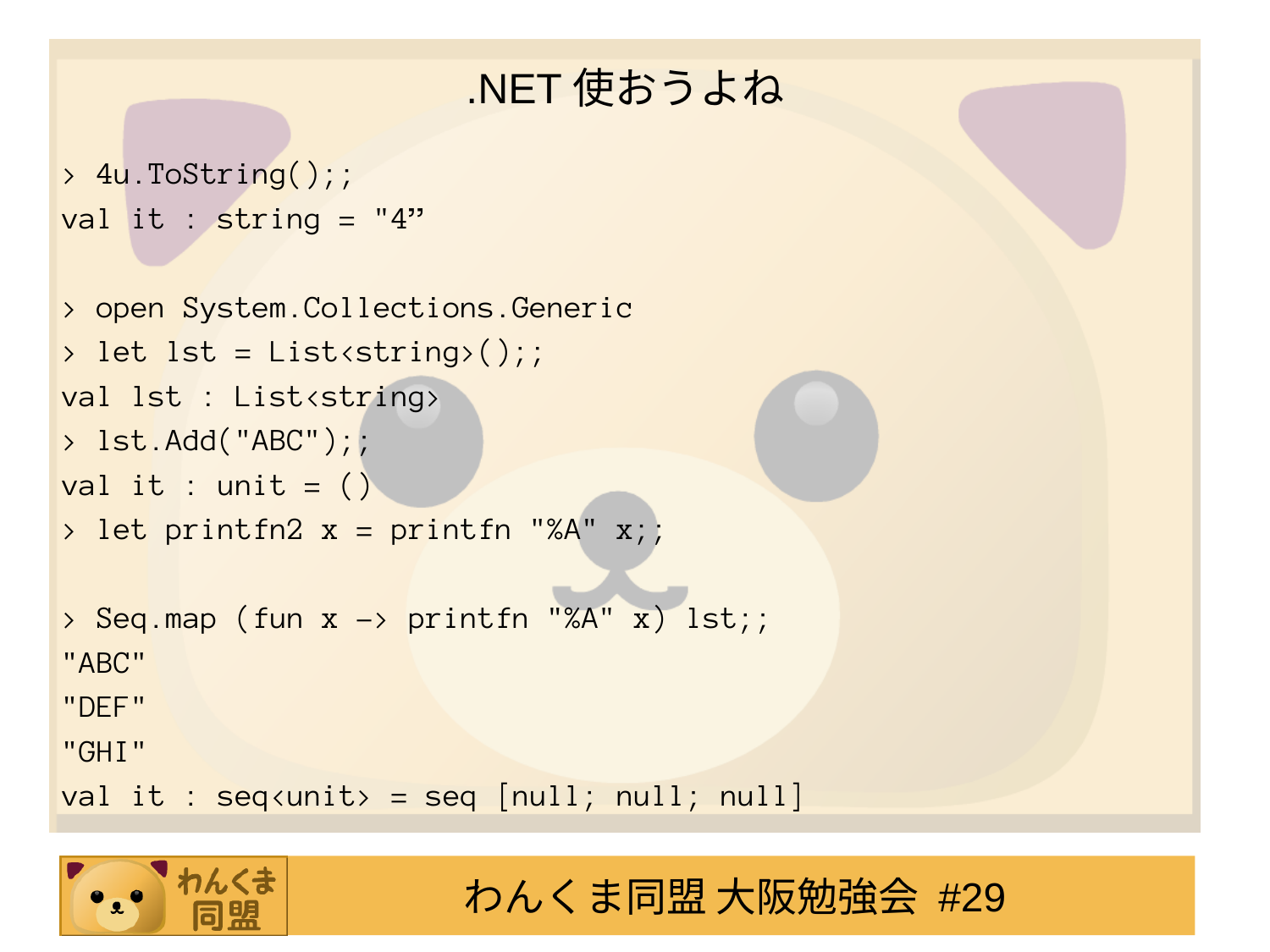

# .NET使おうよね
> 4u.ToString();;
val it : string = "4”

> open System.Collections.Generic
> let lst = List<string>();;
val lst : List<string>
> lst.Add("ABC");;
val it : unit = ()
> let printfn2 x = printfn "%A" x;;

> Seq.map (fun x -> printfn "%A" x) lst;;
"ABC"
"DEF"
"GHI"
val it : seq<unit> = seq [null; null; null]